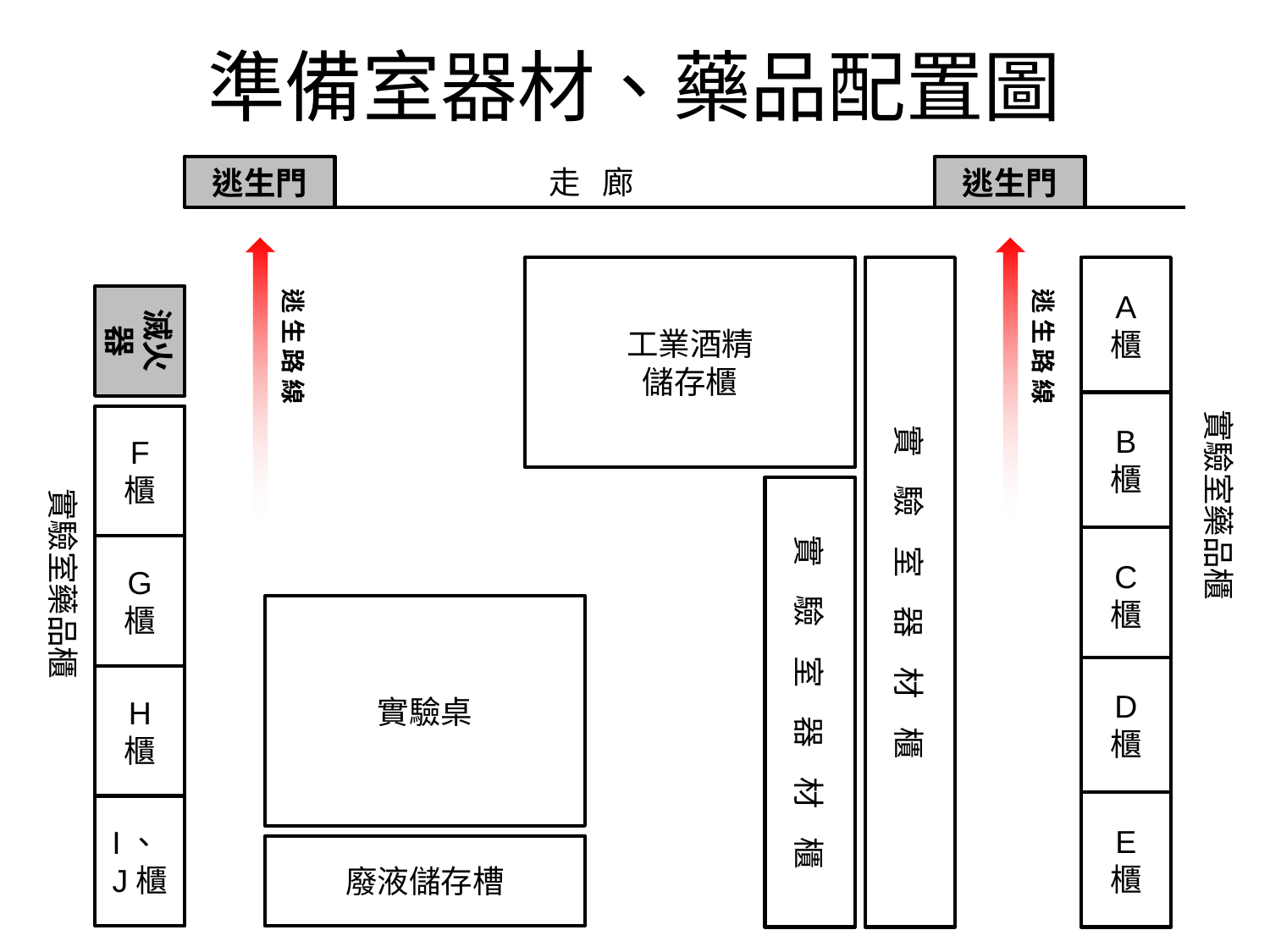

# 準備室器材、藥品配置圖
走   廊
逃生門
逃生門

工業酒精
儲存櫃
實    驗    室    器    材    櫃
A
櫃
逃 生 路 線
逃 生 路 線
滅火器
B
櫃
實驗室藥品櫃
F
櫃
實驗室藥品櫃
實    驗    室    器    材    櫃
C
櫃
G
櫃
實驗桌
D
櫃
H
櫃
E
櫃
I、J櫃
廢液儲存槽